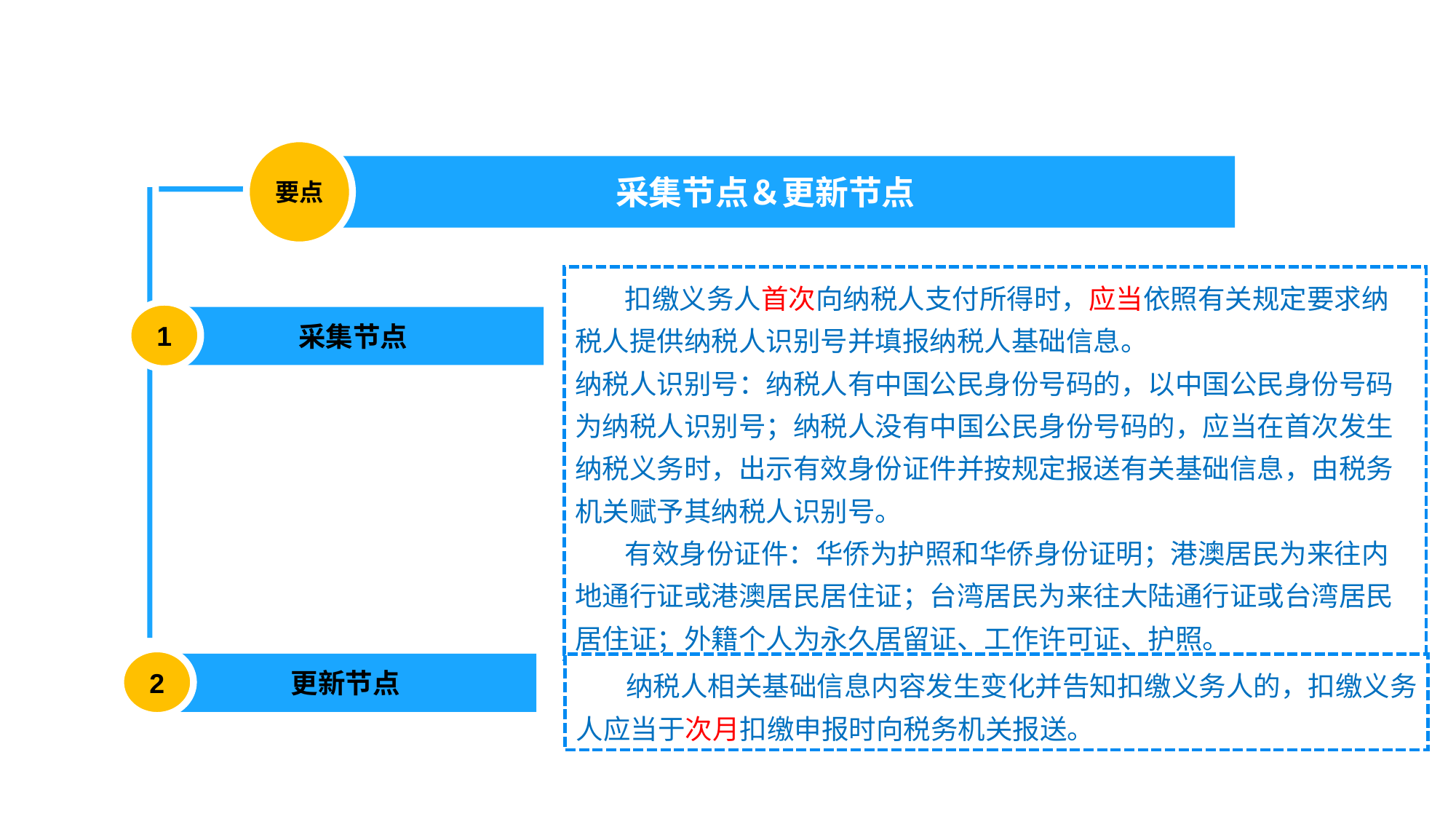

要点
采集节点＆更新节点

       扣缴义务人首次向纳税人支付所得时，应当依照有关规定要求纳税人提供纳税人识别号并填报纳税人基础信息。
纳税人识别号：纳税人有中国公民身份号码的，以中国公民身份号码为纳税人识别号；纳税人没有中国公民身份号码的，应当在首次发生纳税义务时，出示有效身份证件并按规定报送有关基础信息，由税务机关赋予其纳税人识别号。
       有效身份证件：华侨为护照和华侨身份证明；港澳居民为来往内地通行证或港澳居民居住证；台湾居民为来往大陆通行证或台湾居民居住证；外籍个人为永久居留证、工作许可证、护照。
1
采集节点

2
更新节点
       纳税人相关基础信息内容发生变化并告知扣缴义务人的，扣缴义务人应当于次月扣缴申报时向税务机关报送。